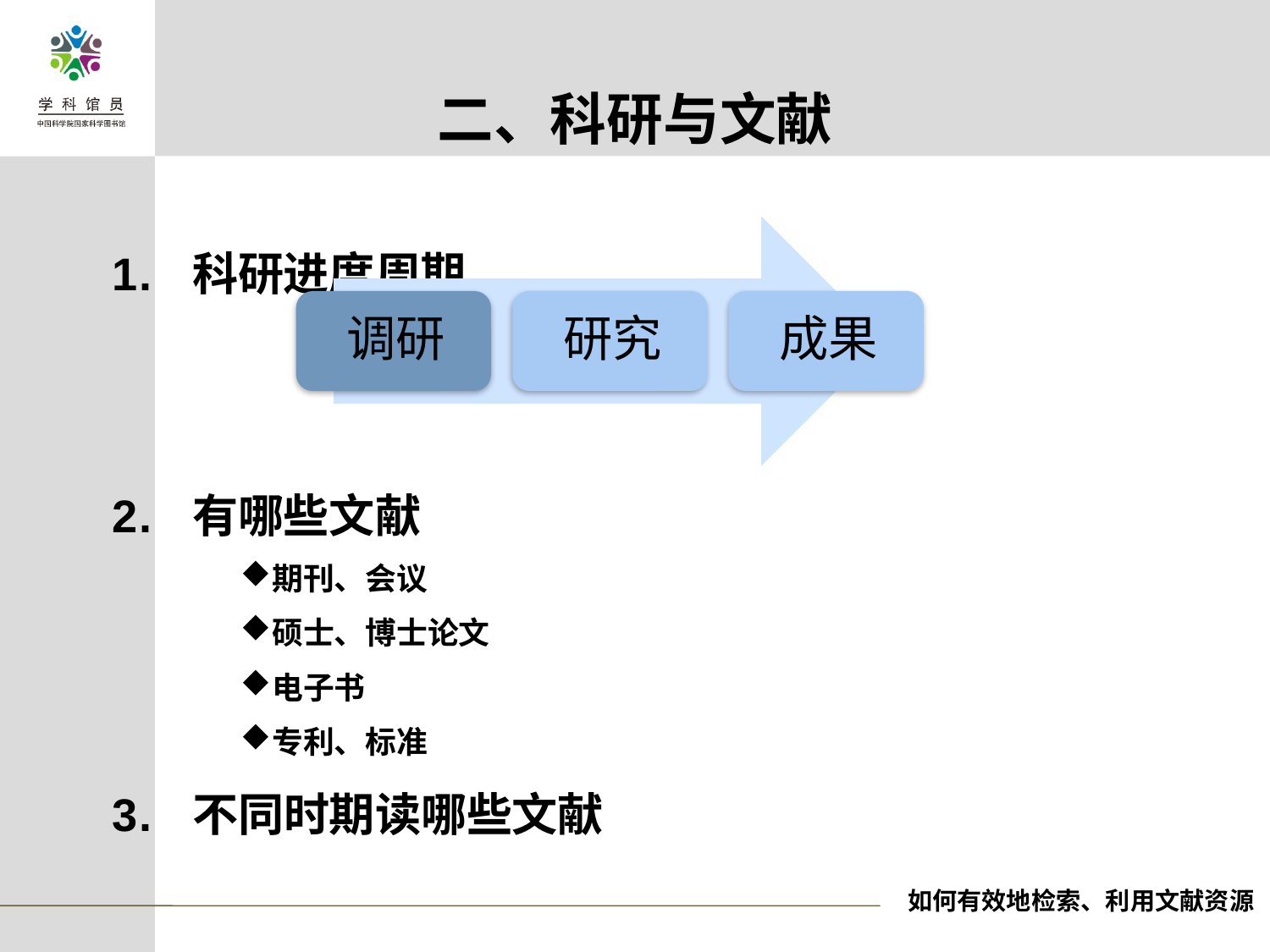

# 二、科研与文献
调研
研究
成果
科研进度周期

有哪些文献
期刊、会议
硕士、博士论文
电子书
专利、标准
不同时期读哪些文献
如何有效地检索、利用文献资源